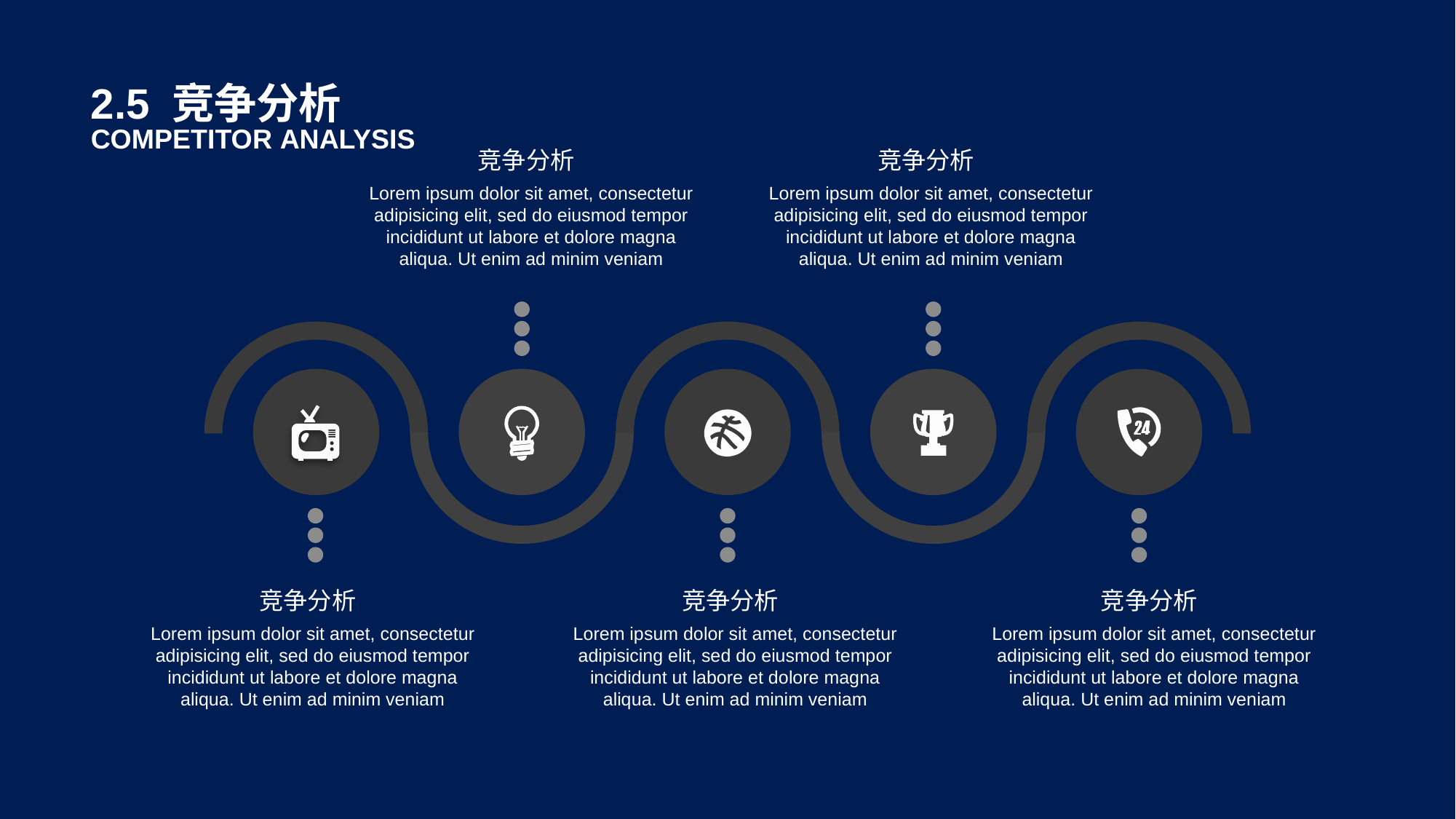

2.5 竞争分析
COMPETITOR ANALYSIS
竞争分析
Lorem ipsum dolor sit amet, consectetur adipisicing elit, sed do eiusmod tempor incididunt ut labore et dolore magna aliqua. Ut enim ad minim veniam
竞争分析
Lorem ipsum dolor sit amet, consectetur adipisicing elit, sed do eiusmod tempor incididunt ut labore et dolore magna aliqua. Ut enim ad minim veniam

竞争分析
Lorem ipsum dolor sit amet, consectetur adipisicing elit, sed do eiusmod tempor incididunt ut labore et dolore magna aliqua. Ut enim ad minim veniam
竞争分析
Lorem ipsum dolor sit amet, consectetur adipisicing elit, sed do eiusmod tempor incididunt ut labore et dolore magna aliqua. Ut enim ad minim veniam
竞争分析
Lorem ipsum dolor sit amet, consectetur adipisicing elit, sed do eiusmod tempor incididunt ut labore et dolore magna aliqua. Ut enim ad minim veniam